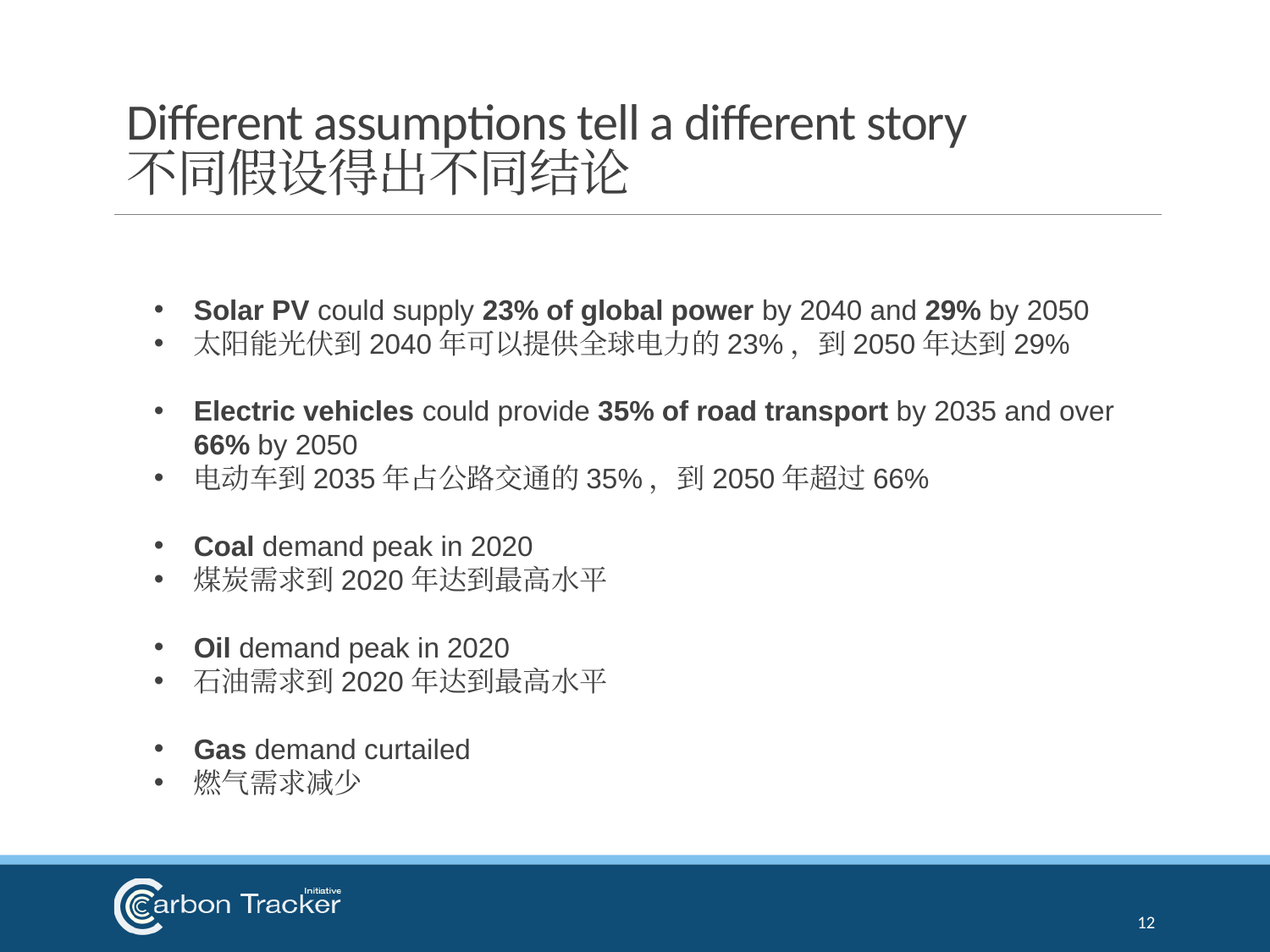

# Different assumptions tell a different story 不同假设得出不同结论
Solar PV could supply 23% of global power by 2040 and 29% by 2050
太阳能光伏到2040年可以提供全球电力的23%，到2050年达到29%

Electric vehicles could provide 35% of road transport by 2035 and over 66% by 2050
电动车到2035年占公路交通的35%，到2050年超过66%

Coal demand peak in 2020
煤炭需求到2020年达到最高水平

Oil demand peak in 2020
石油需求到2020年达到最高水平

Gas demand curtailed
燃气需求减少

12